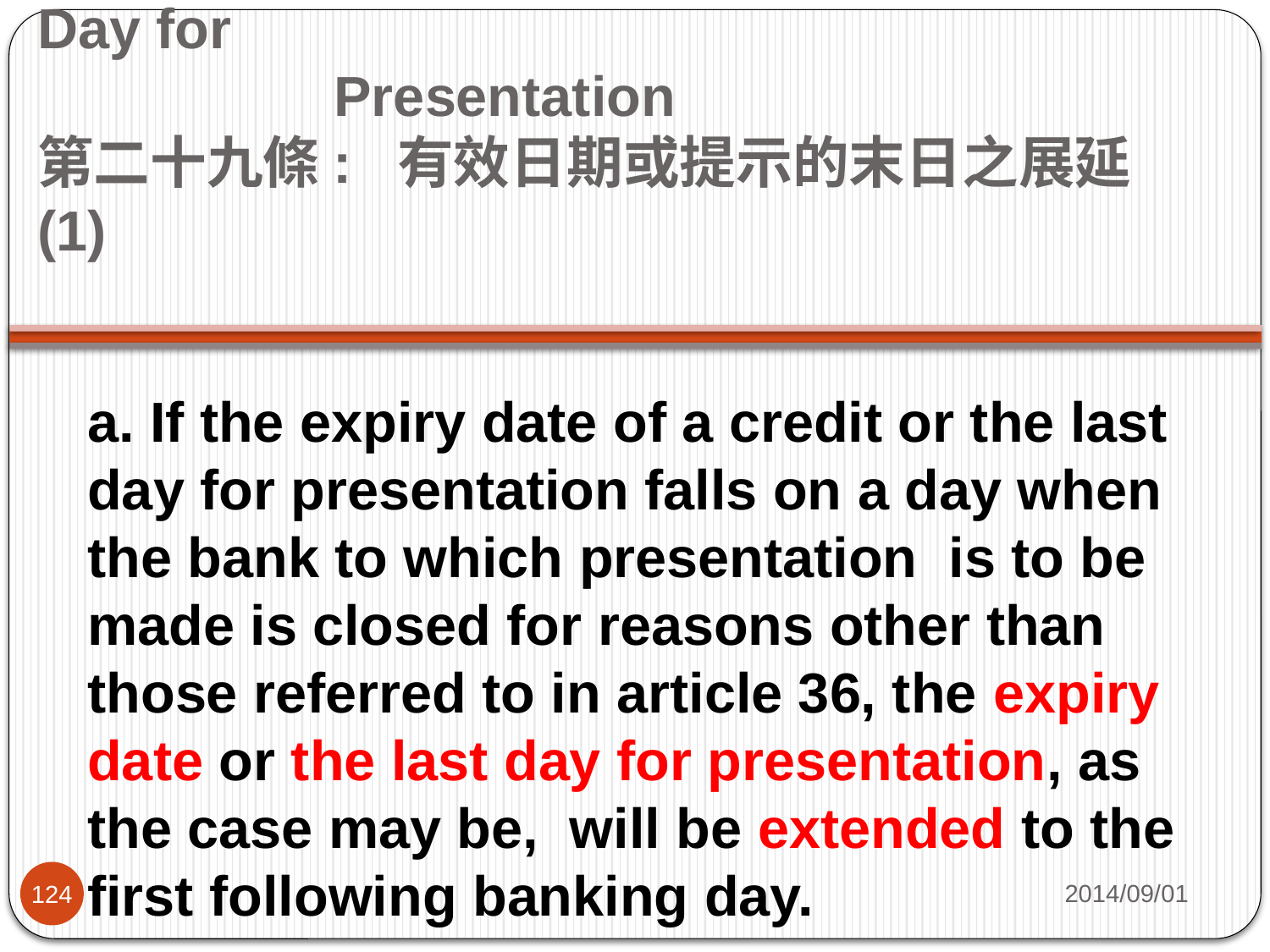

# Article 29: Extension of Expiry Date or Last Day for Presentation    第二十九條:  有效日期或提示的末日之展延   (1)
a. If the expiry date of a credit or the last day for presentation falls on a day when the bank to which presentation  is to be made is closed for reasons other than those referred to in article 36, the expiry date or the last day for presentation, as the case may be,  will be extended to the first following banking day.

2014/09/01
124